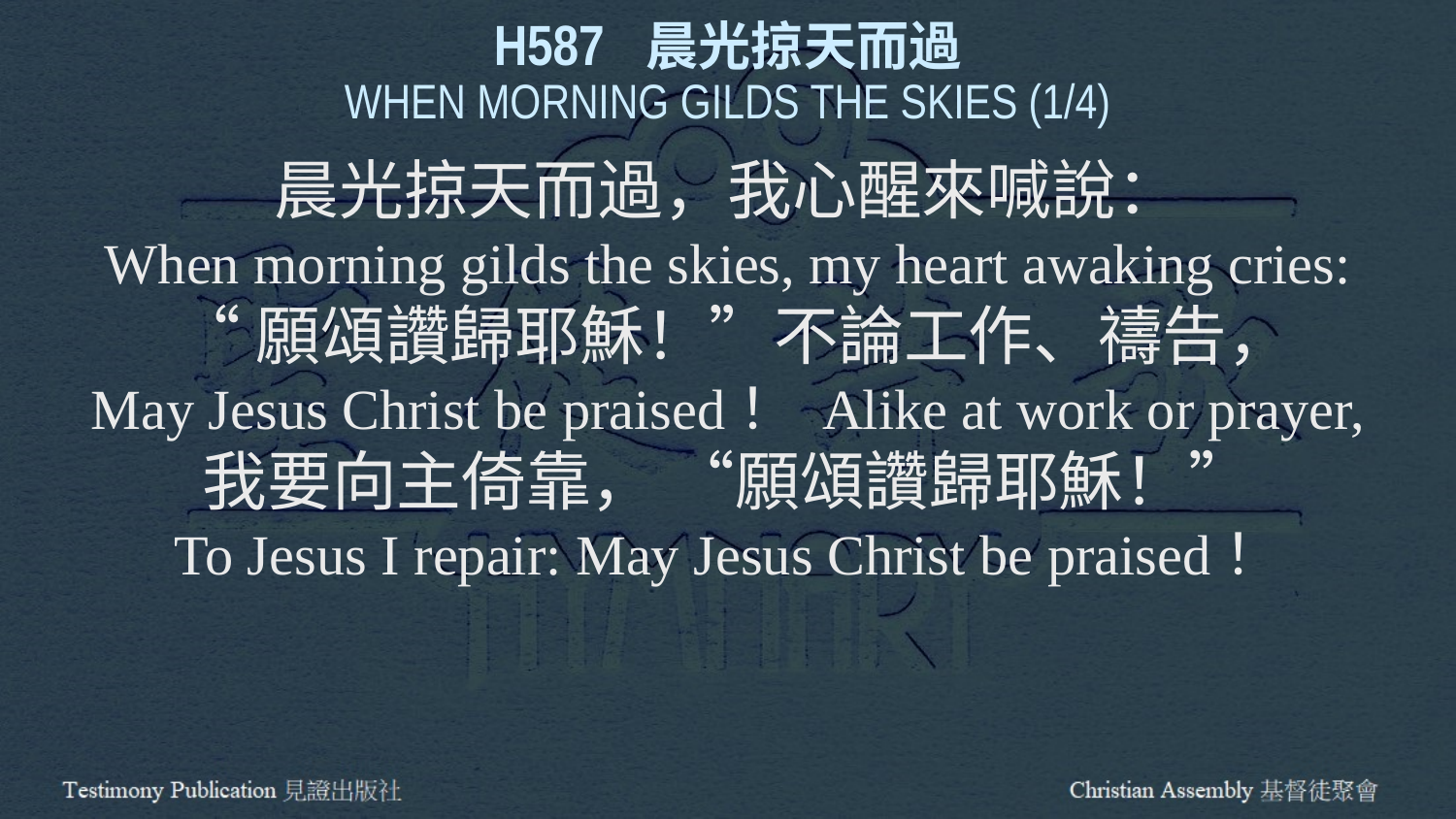

H587  晨光掠天而過
WHEN MORNING GILDS THE SKIES (1/4)
晨光掠天而過，我心醒來喊說：
When morning gilds the skies, my heart awaking cries:
 “願頌讚歸耶穌！”不論工作、禱告，
May Jesus Christ be praised！ Alike at work or prayer,
我要向主倚靠， “願頌讚歸耶穌！”
To Jesus I repair: May Jesus Christ be praised！